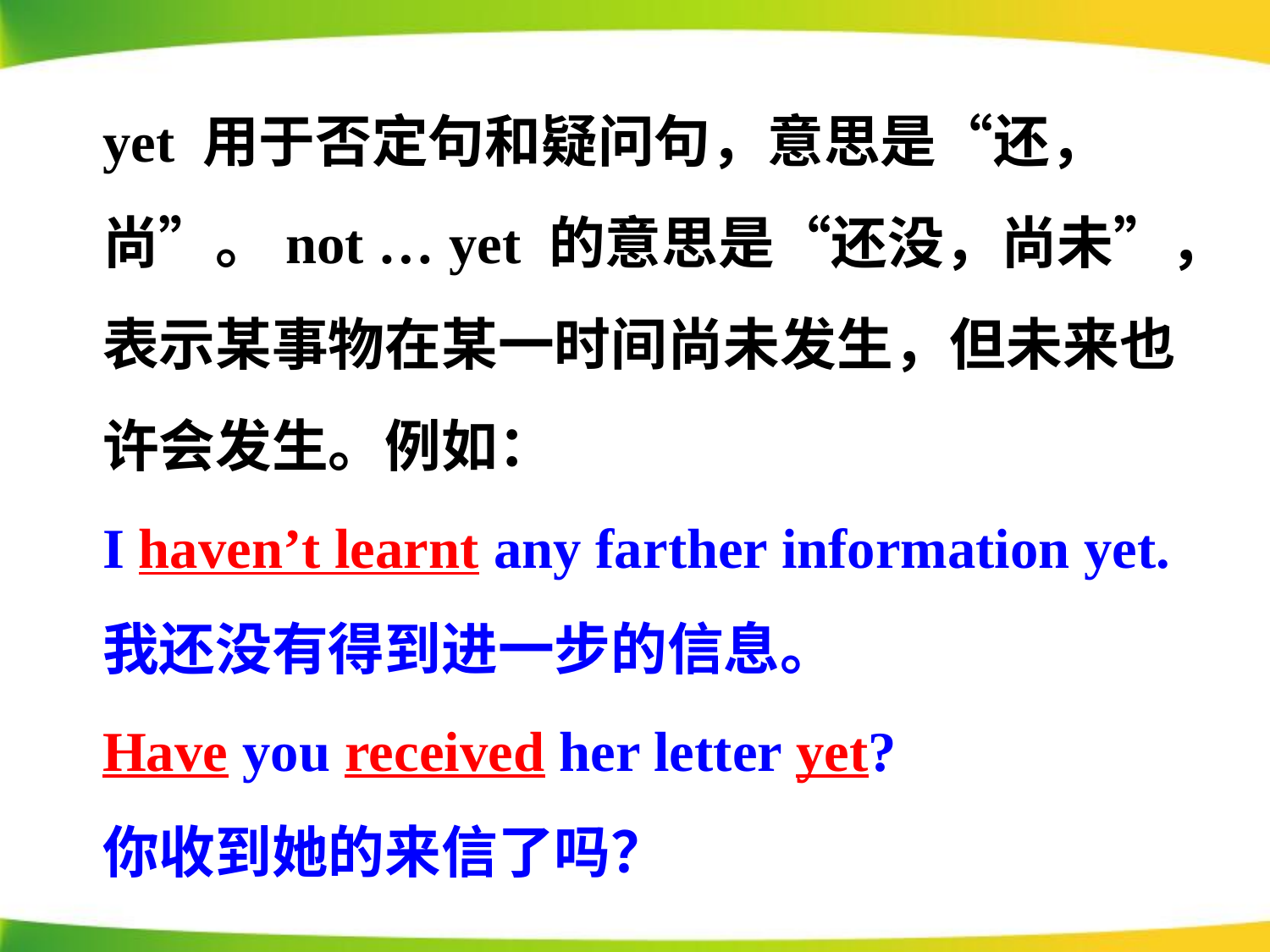

yet 用于否定句和疑问句，意思是“还，尚”。not … yet 的意思是“还没，尚未”，表示某事物在某一时间尚未发生，但未来也许会发生。例如：
I haven’t learnt any farther information yet.
我还没有得到进一步的信息。
Have you received her letter yet?
你收到她的来信了吗？